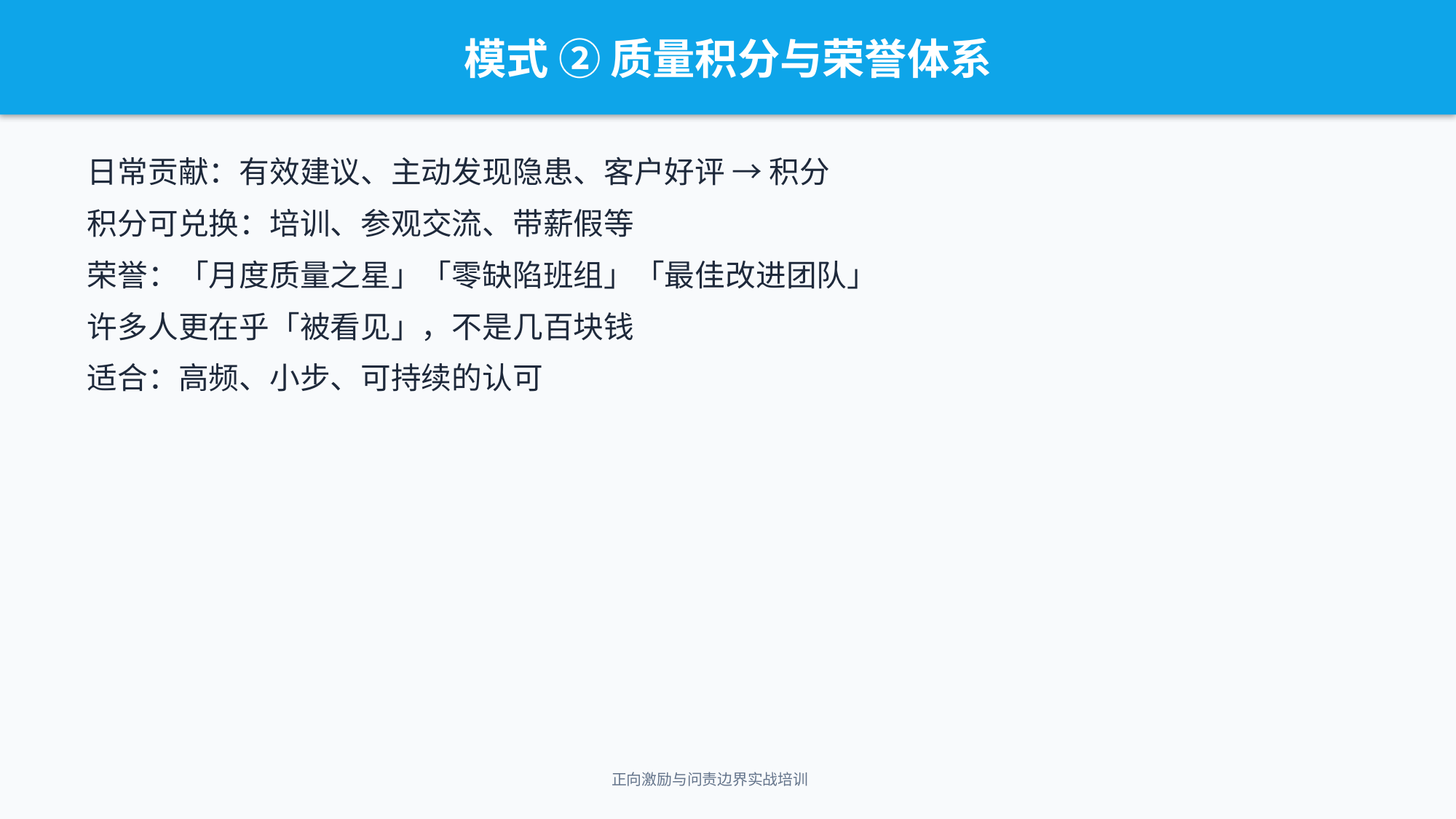

模式 ② 质量积分与荣誉体系
日常贡献：有效建议、主动发现隐患、客户好评 → 积分
积分可兑换：培训、参观交流、带薪假等
荣誉：「月度质量之星」「零缺陷班组」「最佳改进团队」
许多人更在乎「被看见」，不是几百块钱
适合：高频、小步、可持续的认可
正向激励与问责边界实战培训